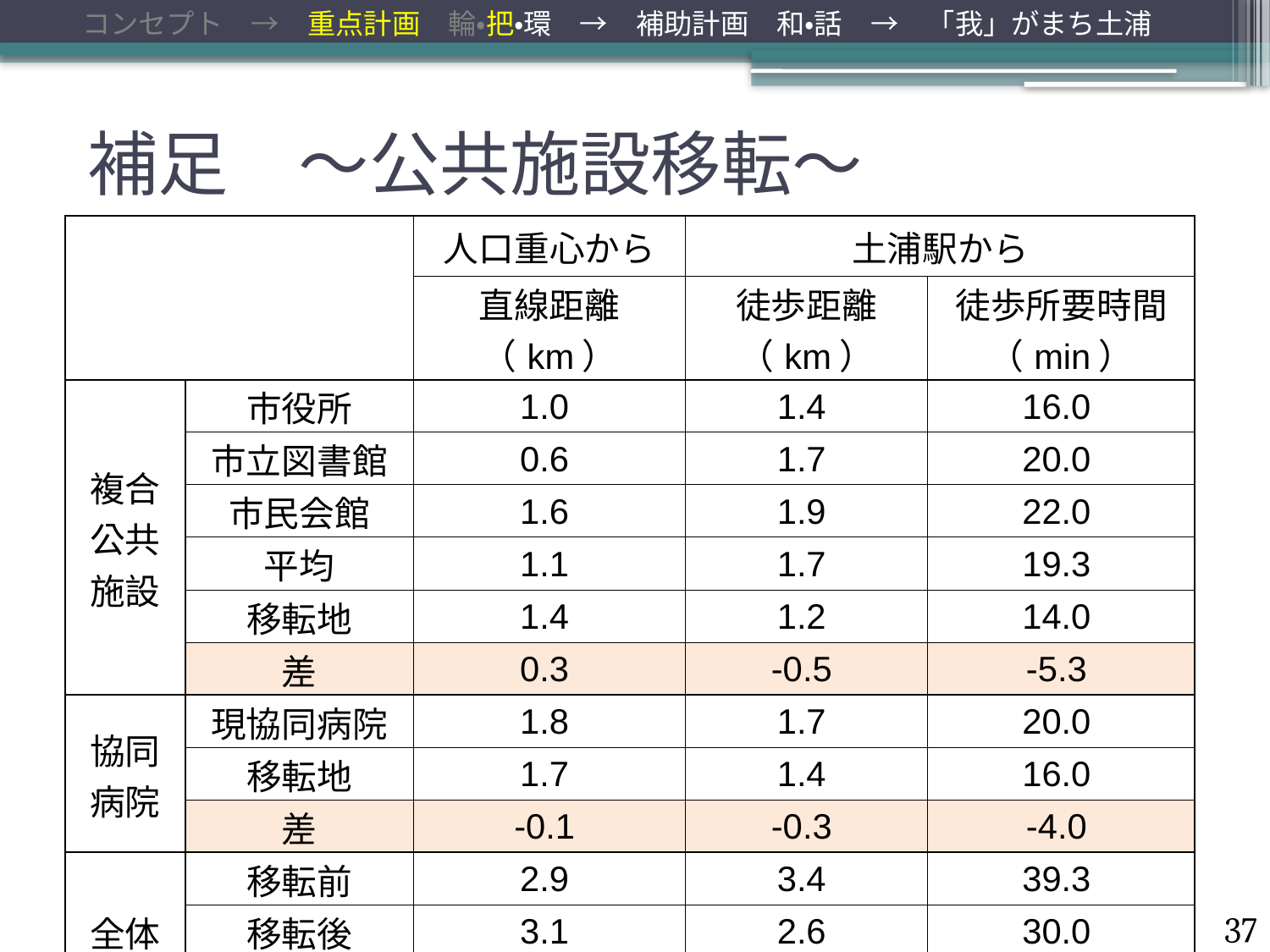

コンセプト　→　重点計画　輪・把・環　→　補助計画　和・話　→　「我」がまち土浦
# 補足　～公共施設移転～
|  |  | 人口重心から | 土浦駅から |  |
| --- | --- | --- | --- | --- |
|  |  | 直線距離 （km） | 徒歩距離 （km） | 徒歩所要時間 （min） |
| 複合 公共 施設 | 市役所 | 1.0 | 1.4 | 16.0 |
|  | 市立図書館 | 0.6 | 1.7 | 20.0 |
|  | 市民会館 | 1.6 | 1.9 | 22.0 |
|  | 平均 | 1.1 | 1.7 | 19.3 |
|  | 移転地 | 1.4 | 1.2 | 14.0 |
|  | 差 | 0.3 | -0.5 | -5.3 |
| 協同 病院 | 現協同病院 | 1.8 | 1.7 | 20.0 |
|  | 移転地 | 1.7 | 1.4 | 16.0 |
|  | 差 | -0.1 | -0.3 | -4.0 |
| 全体 | 移転前 | 2.9 | 3.4 | 39.3 |
|  | 移転後 | 3.1 | 2.6 | 30.0 |
|  | 差 | 0.2 | -0.8 | -9.3 |
37